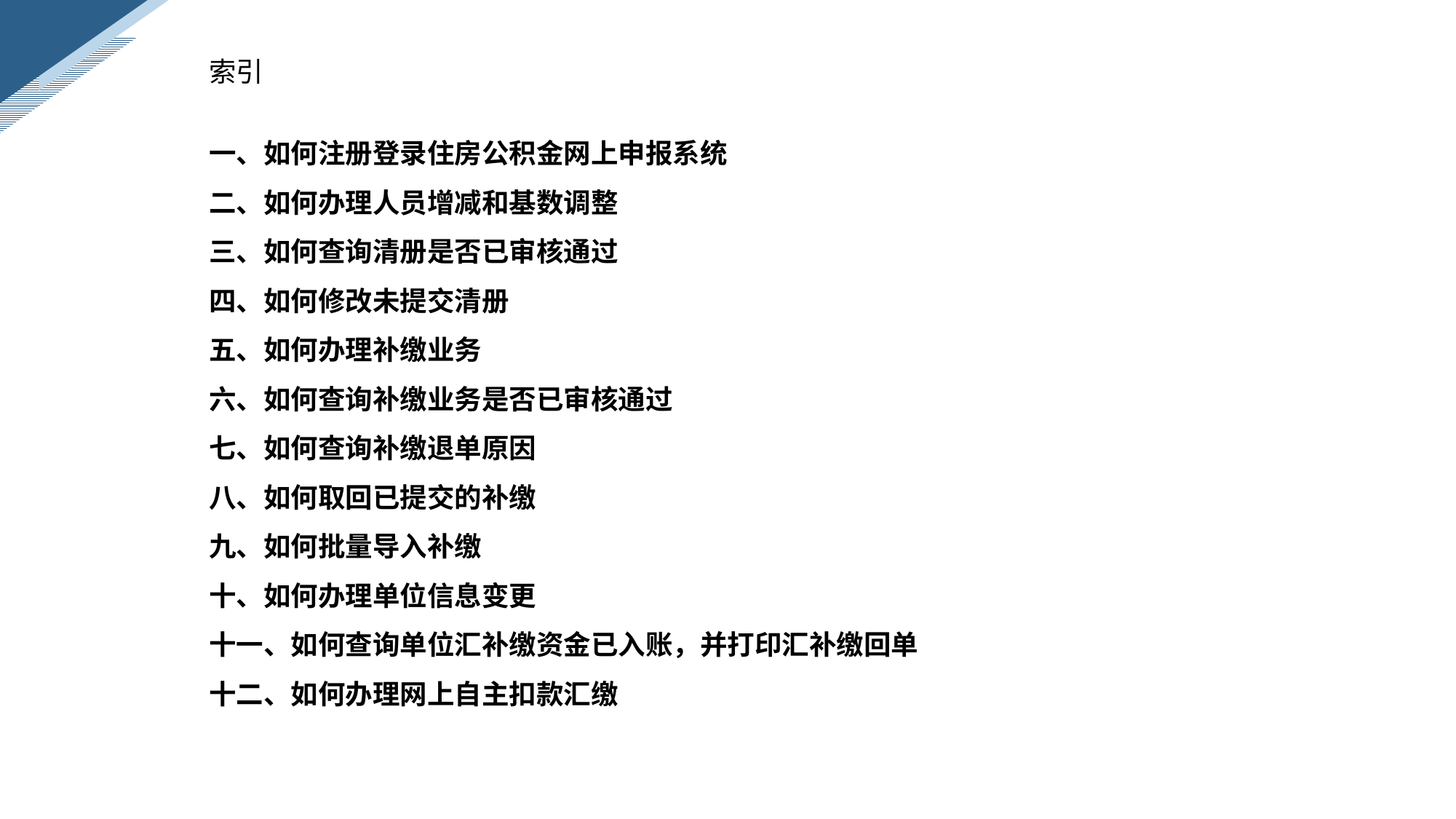

索引

一、如何注册登录住房公积金网上申报系统
二、如何办理人员增减和基数调整
三、如何查询清册是否已审核通过
四、如何修改未提交清册
五、如何办理补缴业务
六、如何查询补缴业务是否已审核通过
七、如何查询补缴退单原因
八、如何取回已提交的补缴
九、如何批量导入补缴
十、如何办理单位信息变更
十一、如何查询单位汇补缴资金已入账，并打印汇补缴回单
十二、如何办理网上自主扣款汇缴